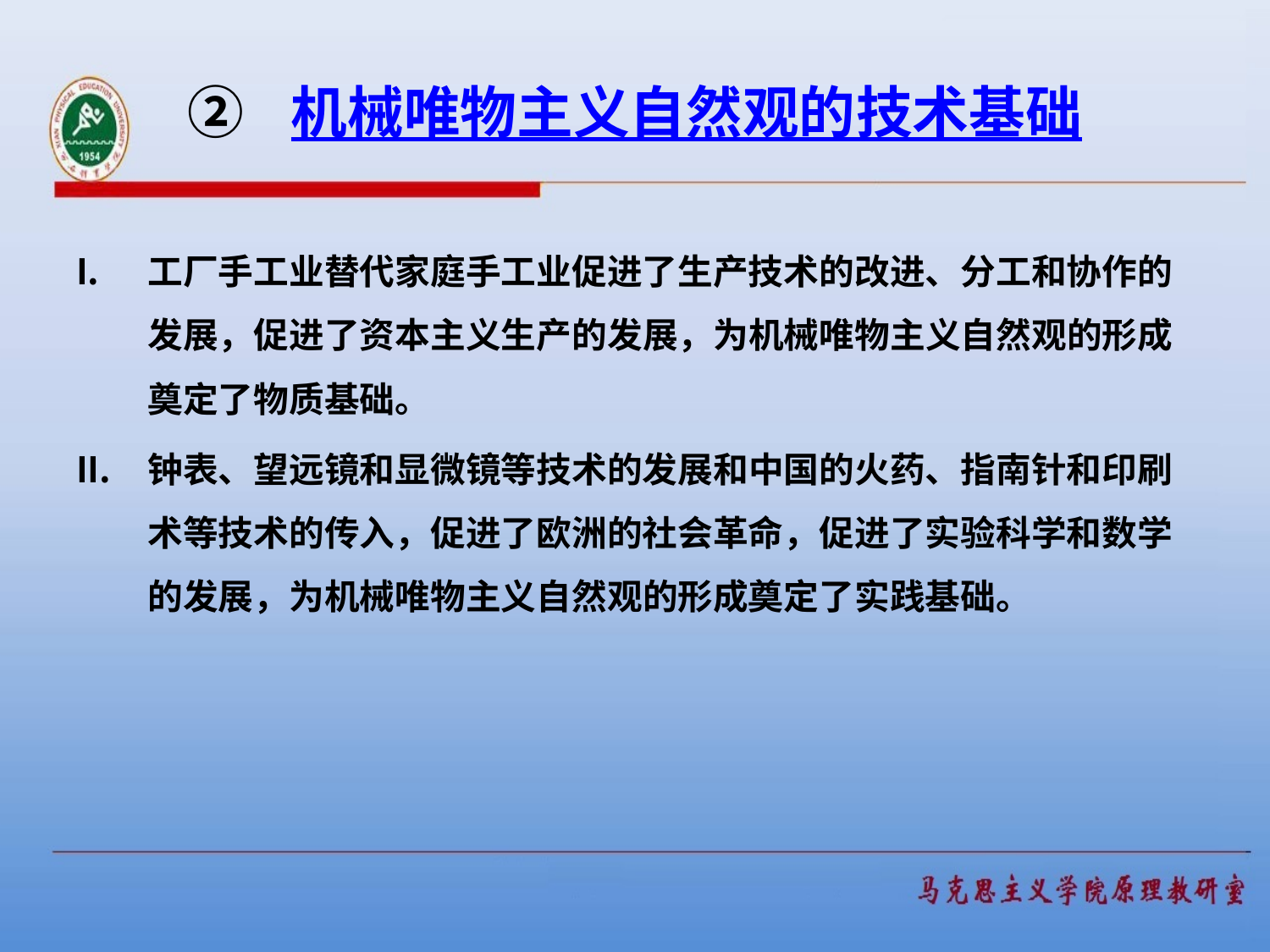

# 机械唯物主义自然观的技术基础
工厂手工业替代家庭手工业促进了生产技术的改进、分工和协作的发展，促进了资本主义生产的发展，为机械唯物主义自然观的形成奠定了物质基础。
钟表、望远镜和显微镜等技术的发展和中国的火药、指南针和印刷术等技术的传入，促进了欧洲的社会革命，促进了实验科学和数学的发展，为机械唯物主义自然观的形成奠定了实践基础。